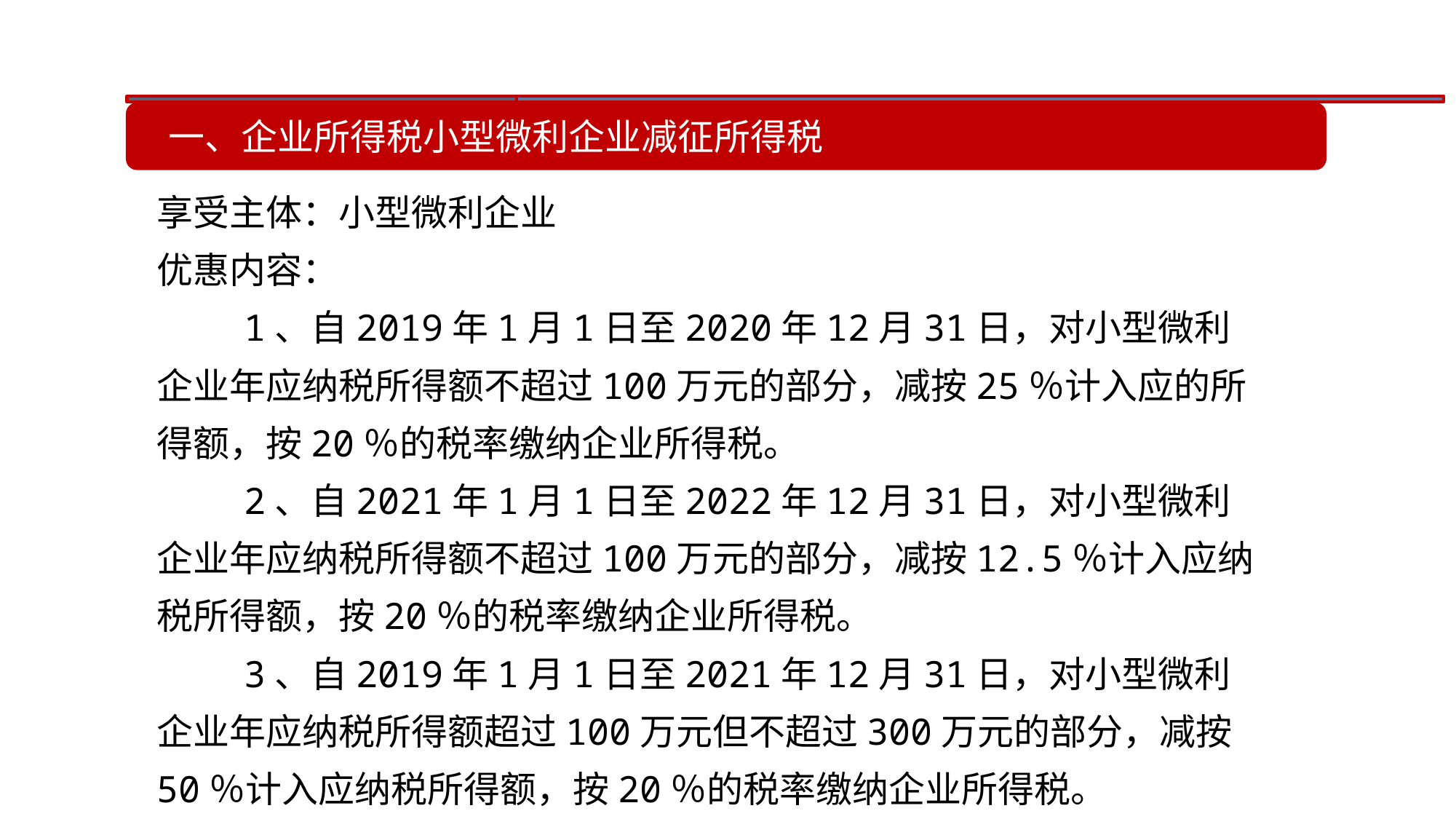

一、企业所得税小型微利企业减征所得税
享受主体：小型微利企业
优惠内容：
    1、自2019年1月1日至2020年12月31日，对小型微利企业年应纳税所得额不超过100万元的部分，减按25％计入应的所得额，按20％的税率缴纳企业所得税。
    2、自2021年1月1日至2022年12月31日，对小型微利企业年应纳税所得额不超过100万元的部分，减按12.5％计入应纳税所得额，按20％的税率缴纳企业所得税。
    3、自2019年1月1日至2021年12月31日，对小型微利企业年应纳税所得额超过100万元但不超过300万元的部分，减按50％计入应纳税所得额，按20％的税率缴纳企业所得税。